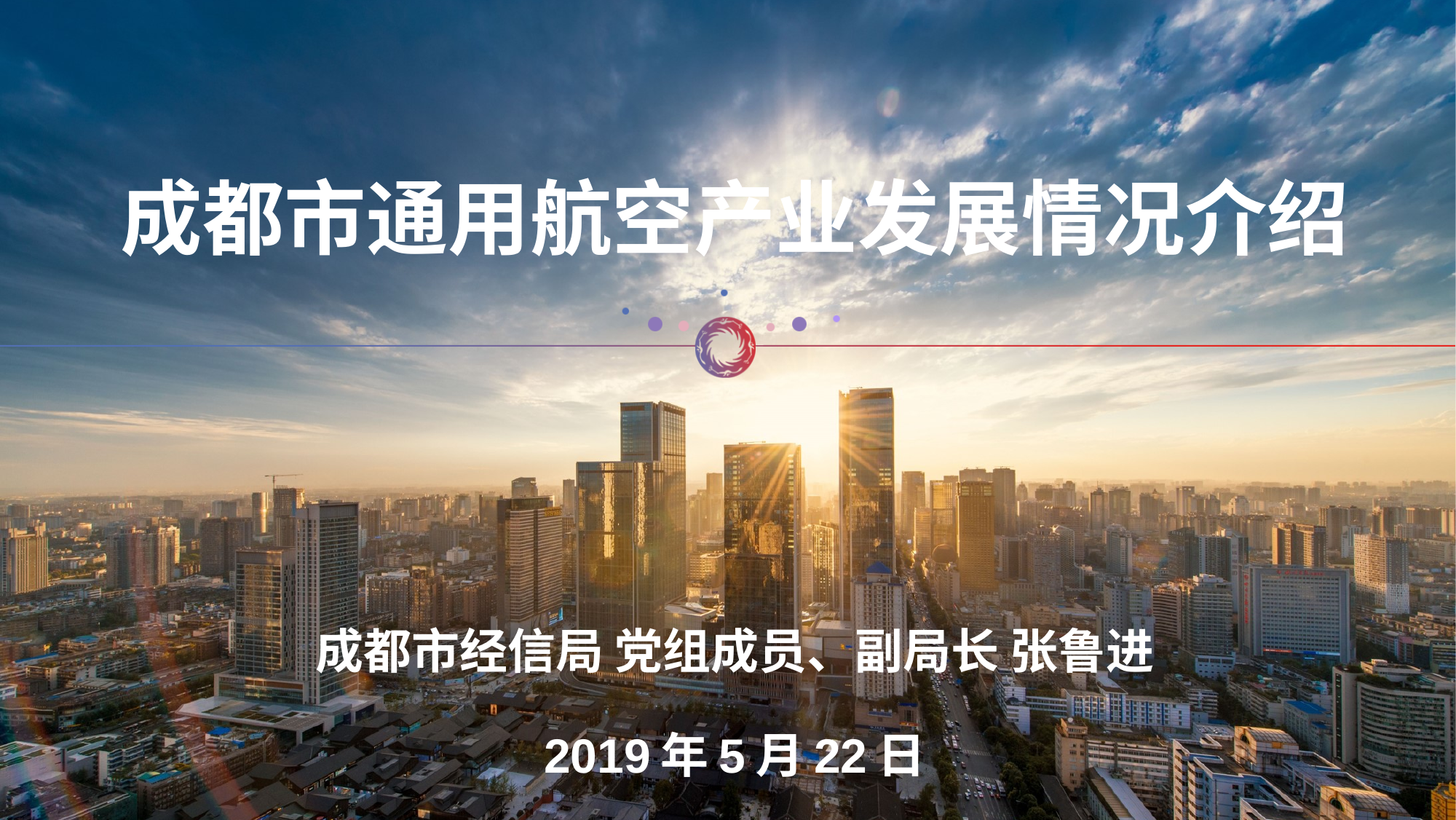

成都市通用航空产业发展情况介绍
成都市经信局 党组成员、副局长 张鲁进

2019年5月22日